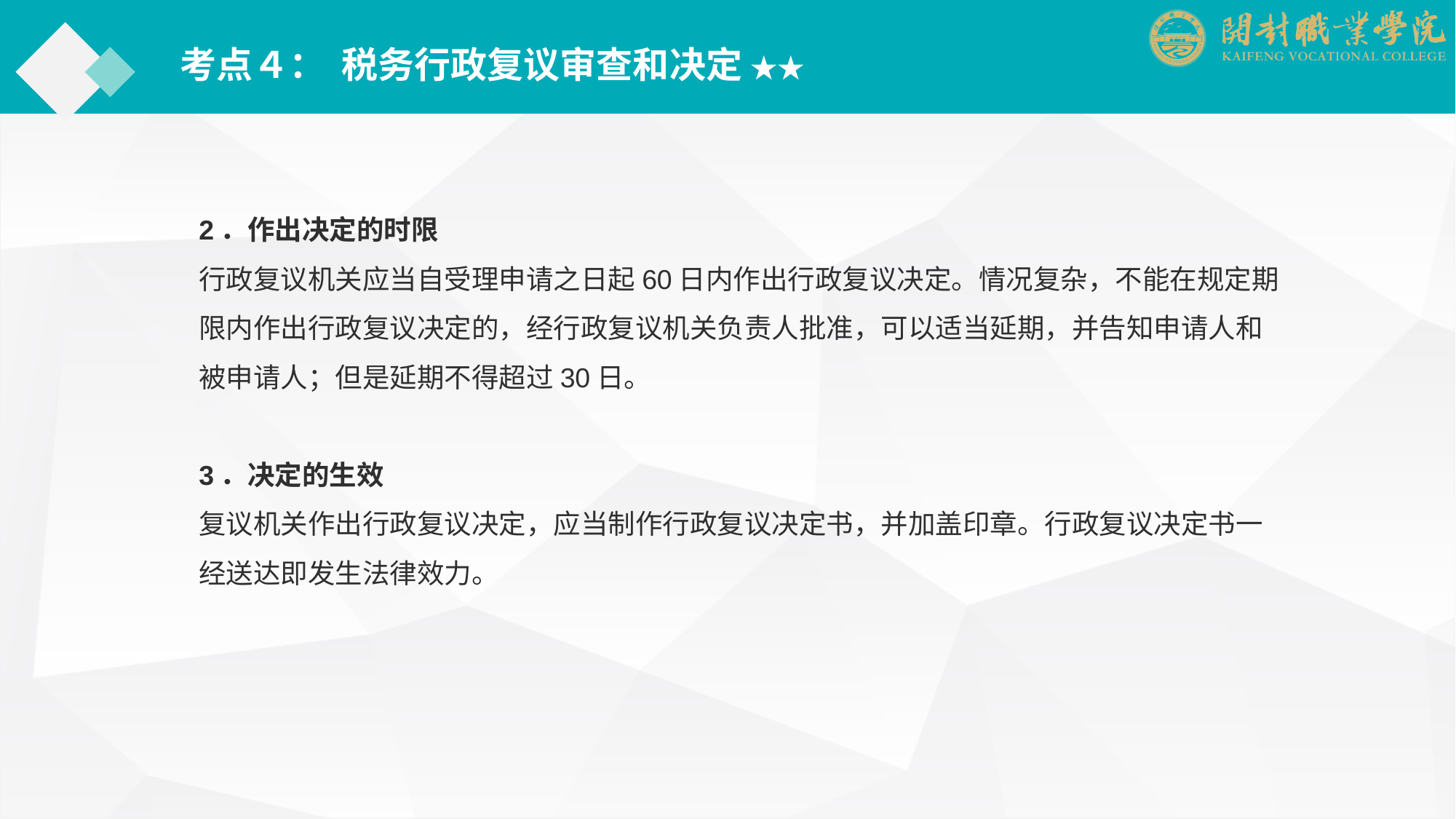

考点４：  税务行政复议审查和决定 ★★
2．作出决定的时限
行政复议机关应当自受理申请之日起60日内作出行政复议决定。情况复杂，不能在规定期限内作出行政复议决定的，经行政复议机关负责人批准，可以适当延期，并告知申请人和被申请人；但是延期不得超过30日。
3．决定的生效
复议机关作出行政复议决定，应当制作行政复议决定书，并加盖印章。行政复议决定书一经送达即发生法律效力。